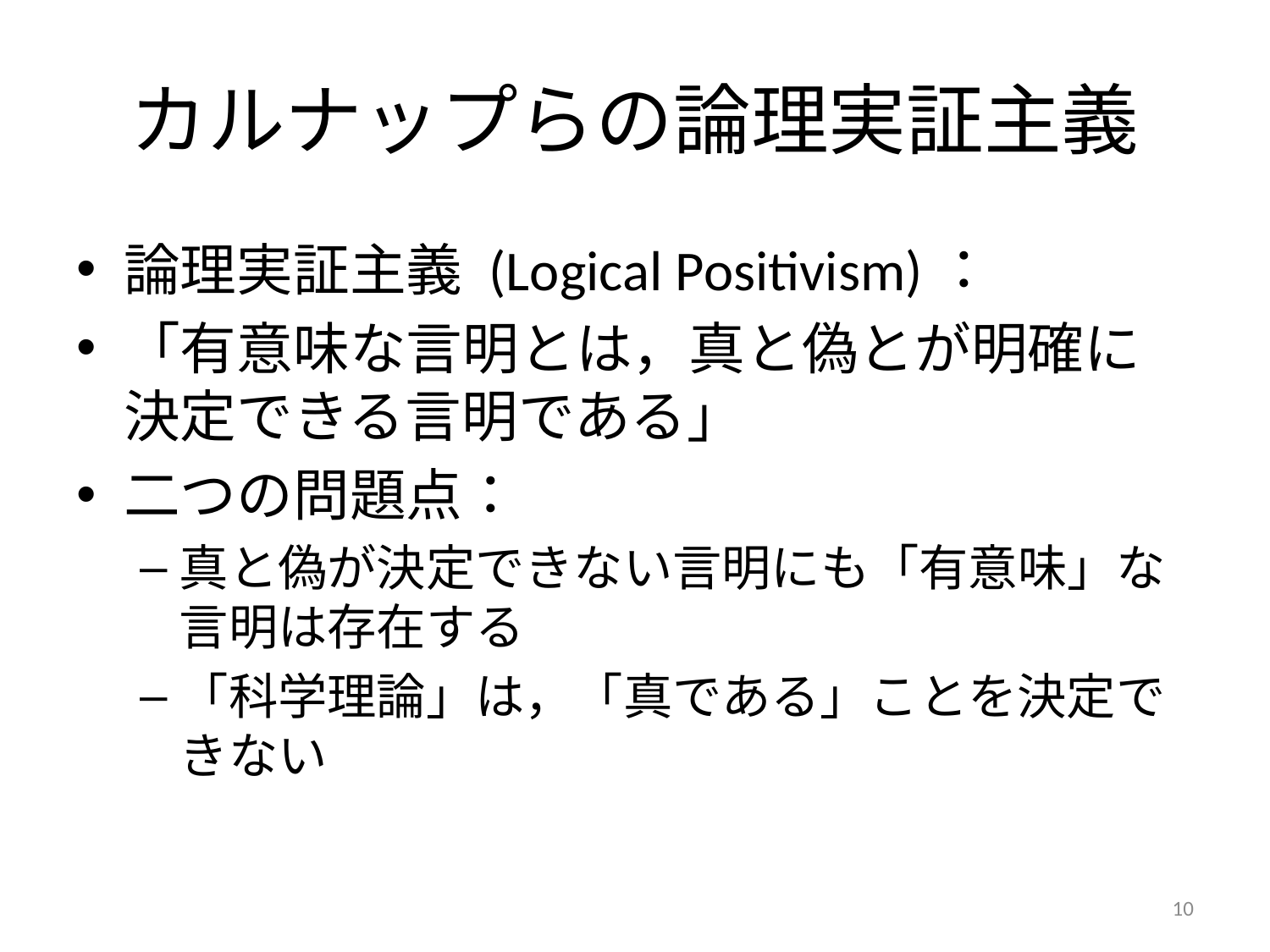

# カルナップらの論理実証主義
論理実証主義 (Logical Positivism)：
「有意味な言明とは，真と偽とが明確に決定できる言明である」
二つの問題点：
真と偽が決定できない言明にも「有意味」な言明は存在する
「科学理論」は，「真である」ことを決定できない

10